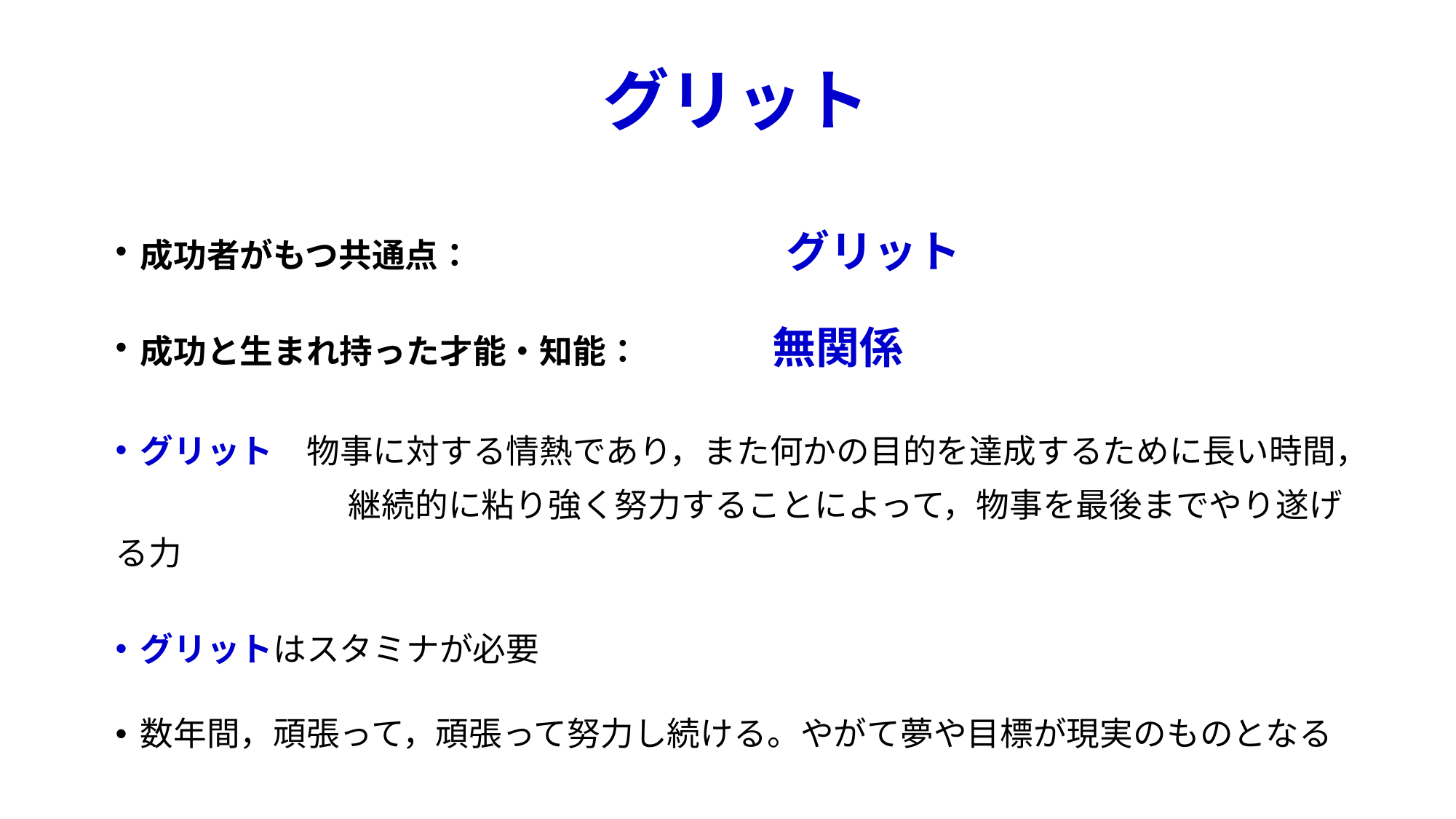

# グリット
アンジェラ・リー・ダックワース教授（ペンシルバニア大学）
成功者がもつ共通点：  　　　　　　　　　グリット

成功と生まれ持った才能・知能：　　　　無関係

グリット　物事に対する情熱であり，また何かの目的を達成するために長い時間，
　　　　　　　継続的に粘り強く努力することによって，物事を最後までやり遂げる力

グリットはスタミナが必要

数年間，頑張って，頑張って努力し続ける。やがて夢や目標が現実のものとなる